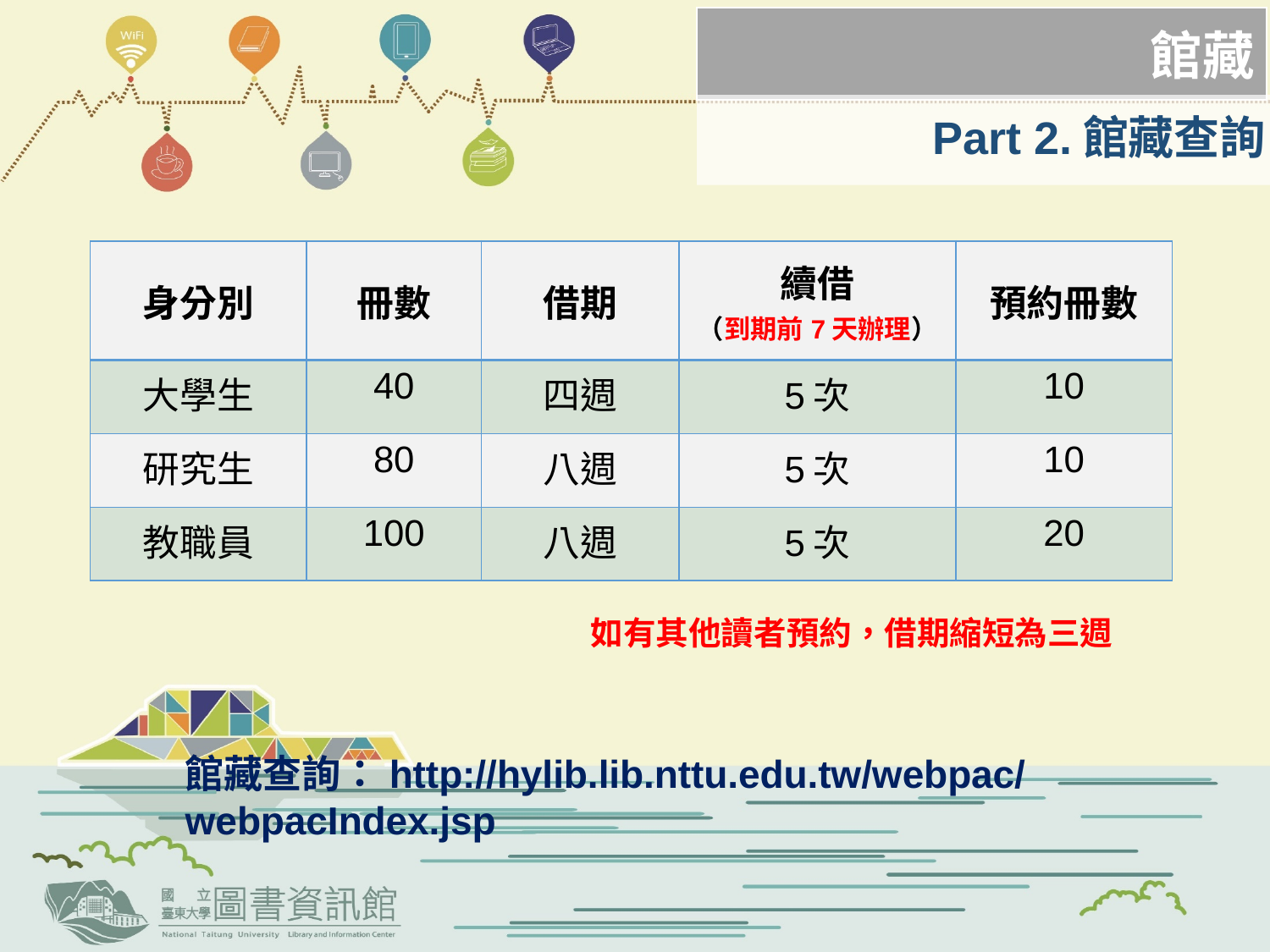

館藏
Part 2.館藏查詢
| 身分別 | 冊數 | 借期 | 續借 （到期前7天辦理） | 預約冊數 |
| --- | --- | --- | --- | --- |
| 大學生 | 40 | 四週 | 5次 | 10 |
| 研究生 | 80 | 八週 | 5次 | 10 |
| 教職員 | 100 | 八週 | 5次 | 20 |
如有其他讀者預約，借期縮短為三週
館藏查詢：http://hylib.lib.nttu.edu.tw/webpac/webpacIndex.jsp